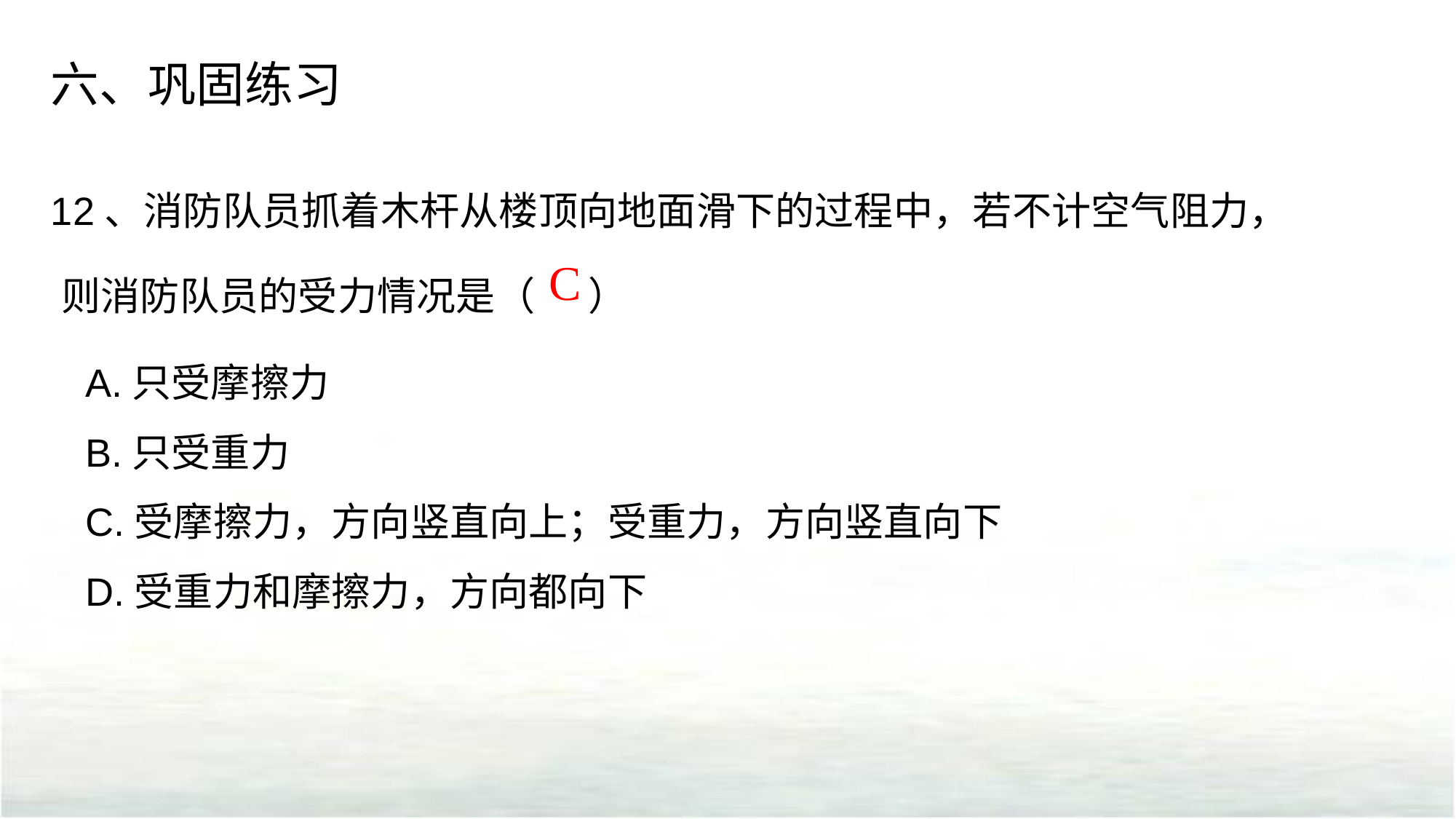

六、巩固练习
12、消防队员抓着木杆从楼顶向地面滑下的过程中，若不计空气阻力，
C
则消防队员的受力情况是（      ）
A.只受摩擦力
B.只受重力
C.受摩擦力，方向竖直向上；受重力，方向竖直向下
D.受重力和摩擦力，方向都向下